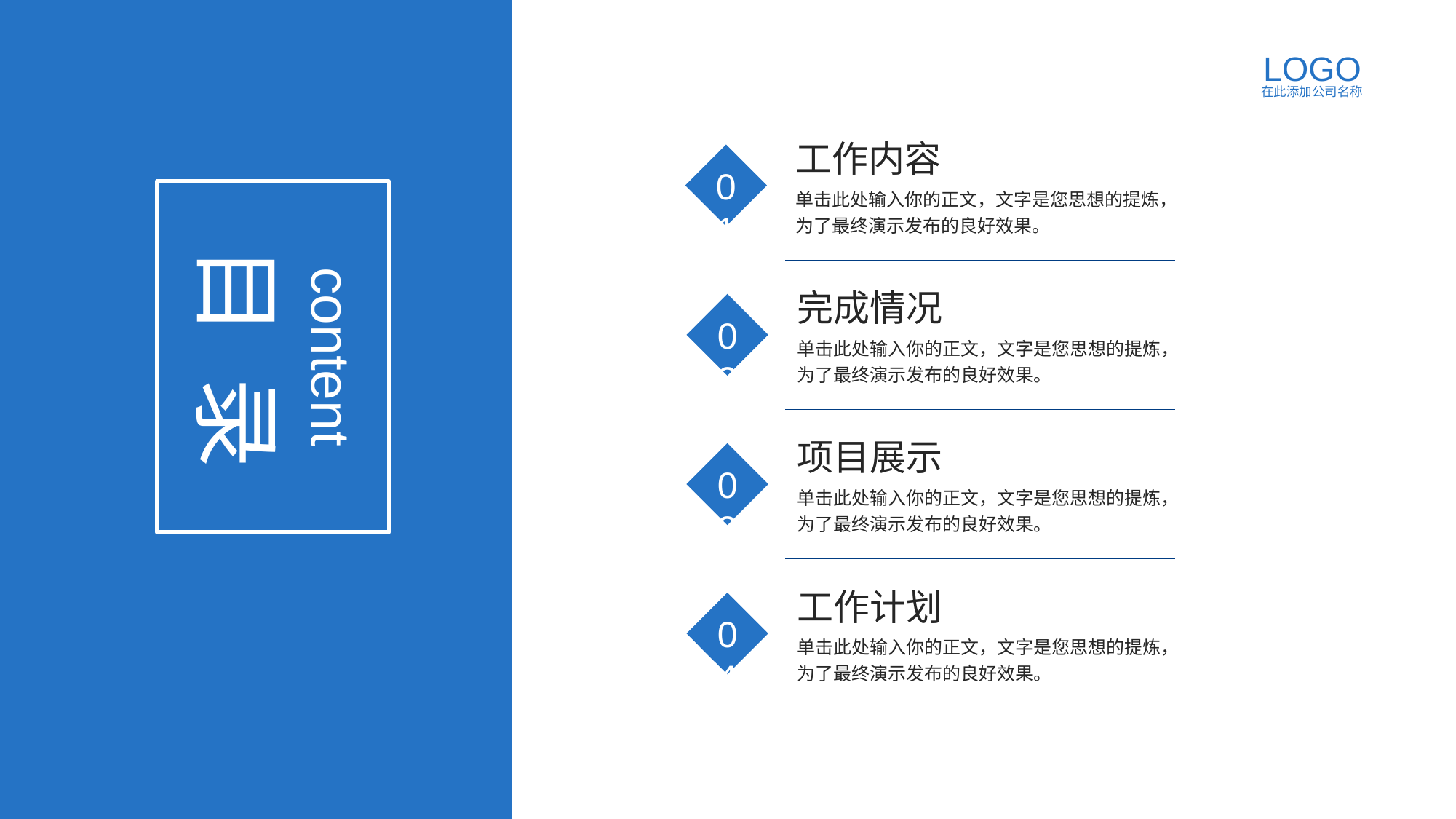

LOGO
在此添加公司名称
工作内容
单击此处输入你的正文，文字是您思想的提炼，为了最终演示发布的良好效果。

01
完成情况
单击此处输入你的正文，文字是您思想的提炼，为了最终演示发布的良好效果。

02
项目展示
单击此处输入你的正文，文字是您思想的提炼，为了最终演示发布的良好效果。

03
工作计划
单击此处输入你的正文，文字是您思想的提炼，为了最终演示发布的良好效果。

04

目  录
content